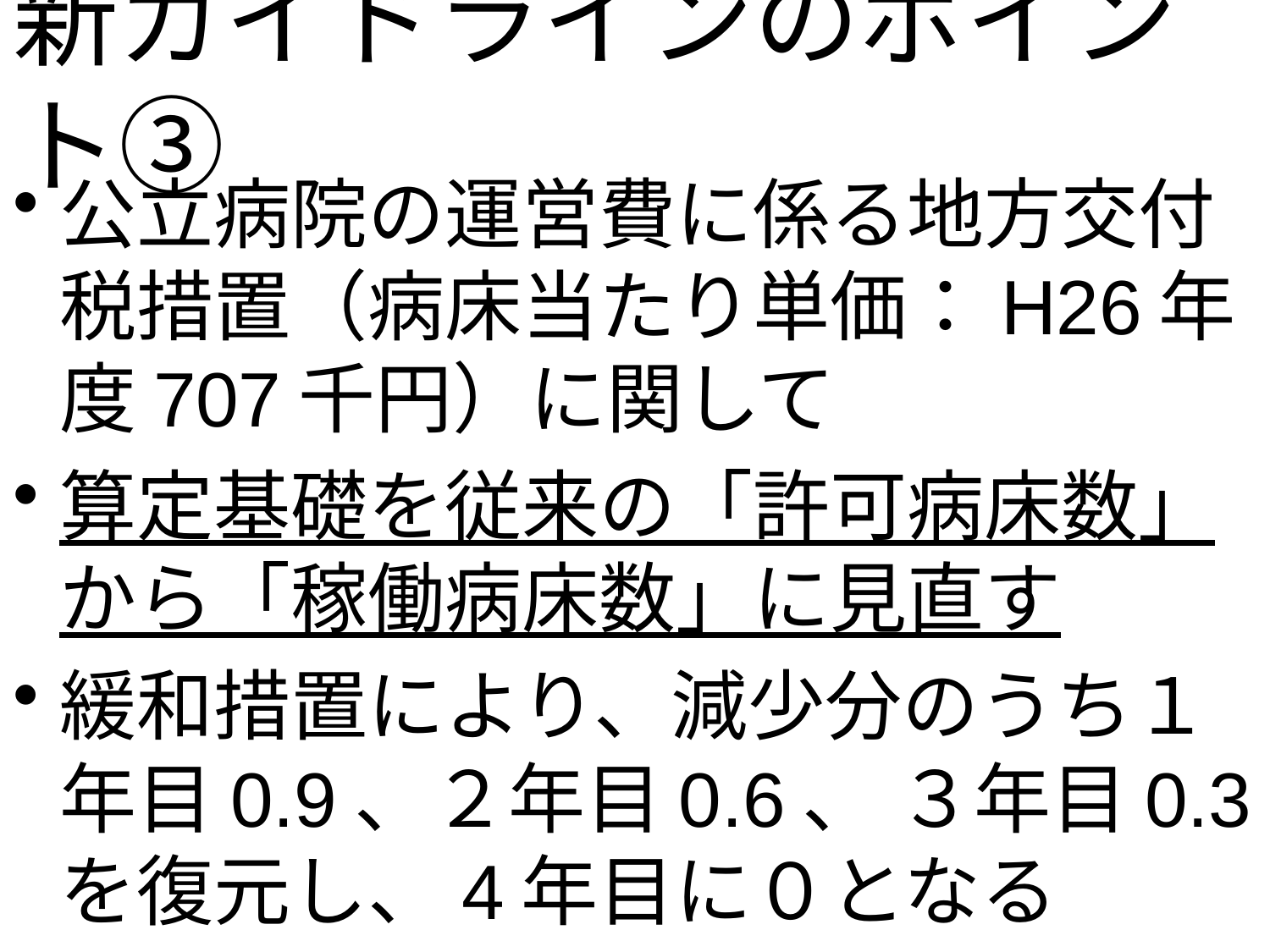

# 新ガイドラインのポイント③
公立病院の運営費に係る地方交付税措置（病床当たり単価：H26年度707千円）に関して
算定基礎を従来の「許可病床数」から「稼働病床数」に見直す
緩和措置により、減少分のうち１年目0.9、２年目0.6、 ３年目0.3を復元し、4年目に０となる